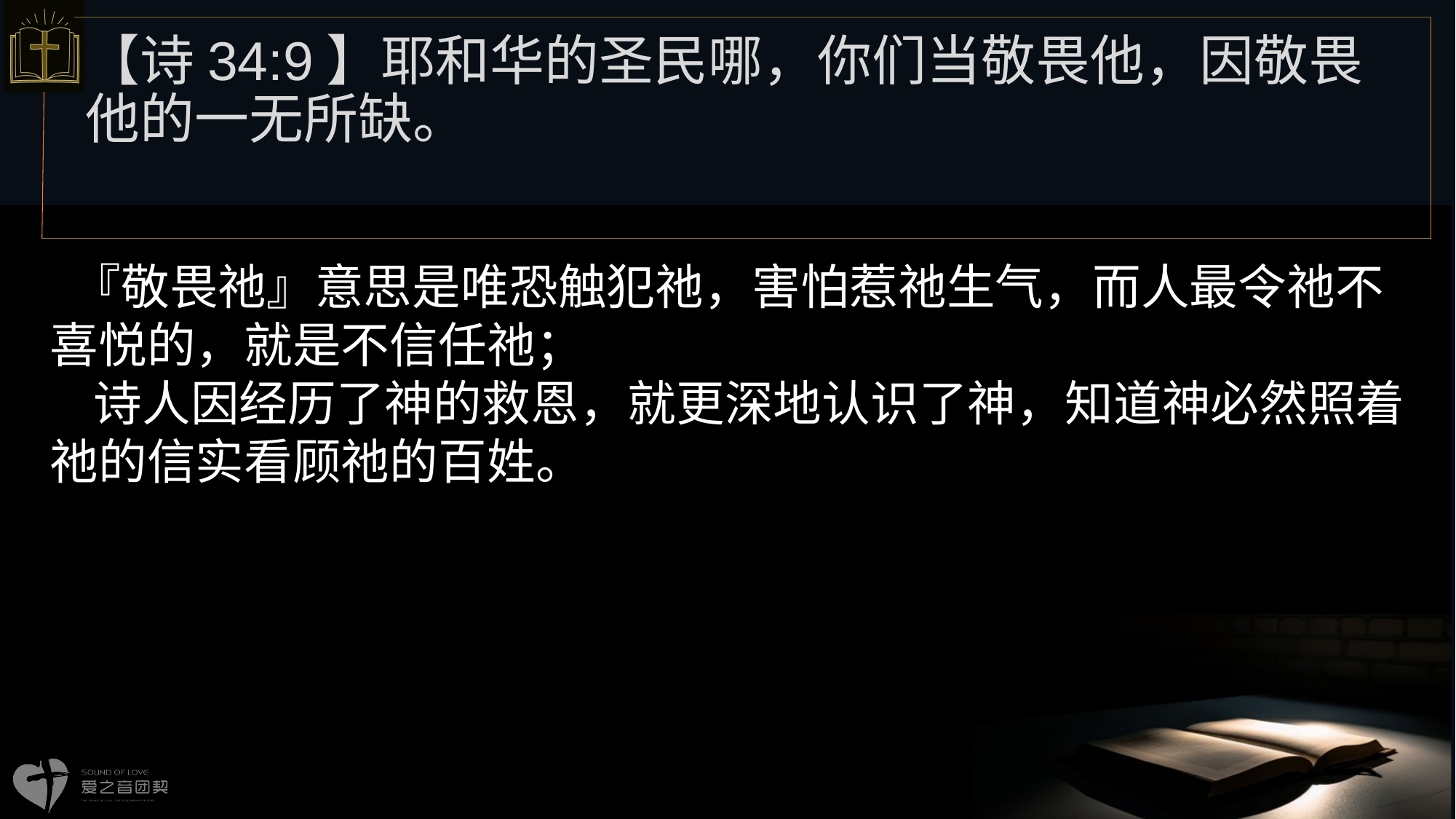

【诗34:9】耶和华的圣民哪，你们当敬畏他，因敬畏他的一无所缺。
# 『敬畏祂』意思是唯恐触犯祂，害怕惹祂生气，而人最令祂不喜悦的，就是不信任祂； 诗人因经历了神的救恩，就更深地认识了神，知道神必然照着祂的信实看顾祂的百姓。